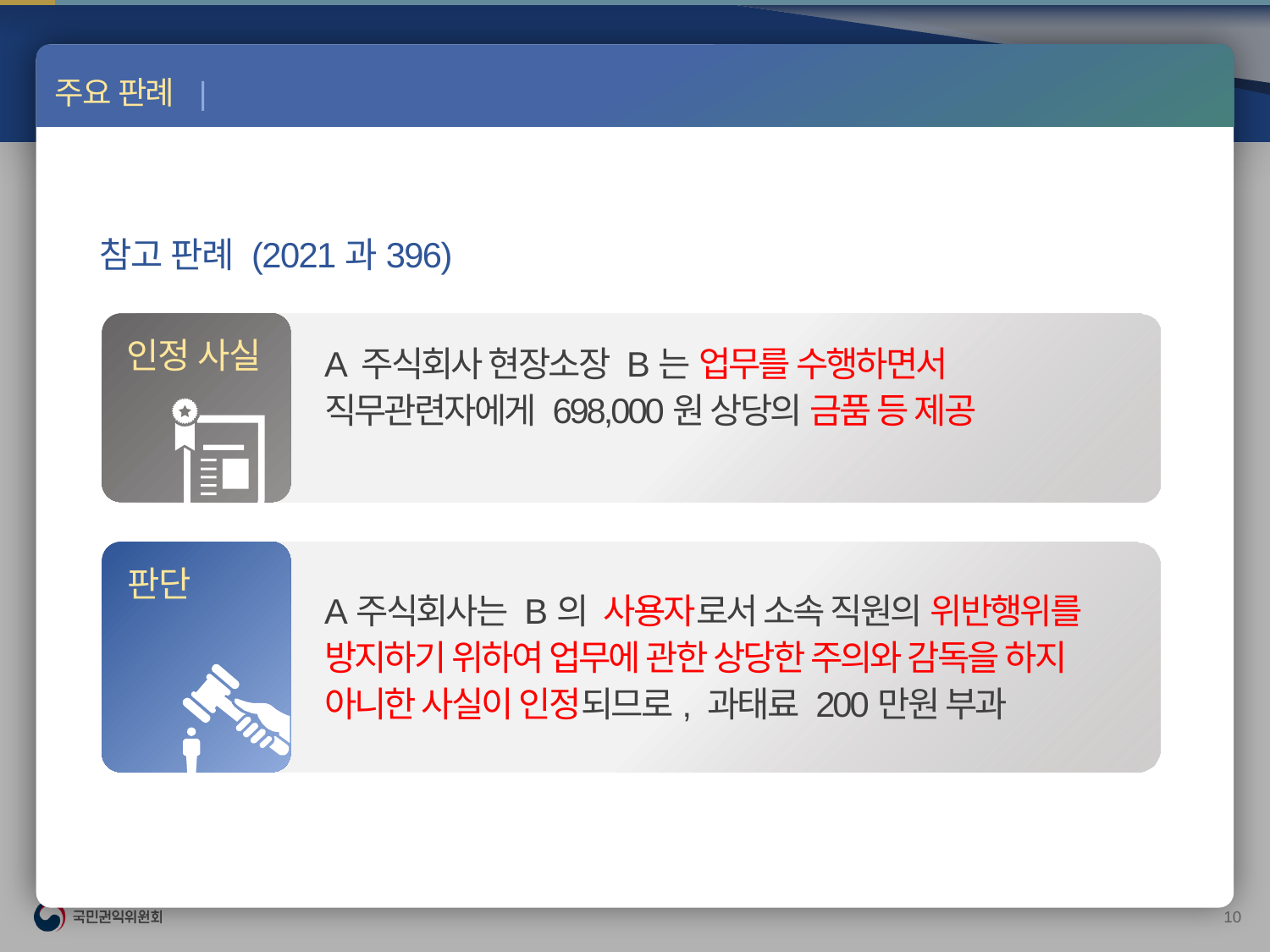

부정청탁금지

주요 판례  |  양벌규정
참고 판례 (2021과396)

인정 사실
A 주식회사 현장소장 B는 업무를 수행하면서 직무관련자에게 698,000원 상당의 금품 등 제공

판단

A주식회사는 B의  사용자로서 소속 직원의 위반행위를 방지하기 위하여 업무에 관한 상당한 주의와 감독을 하지 아니한 사실이 인정되므로, 과태료 200만원 부과

10